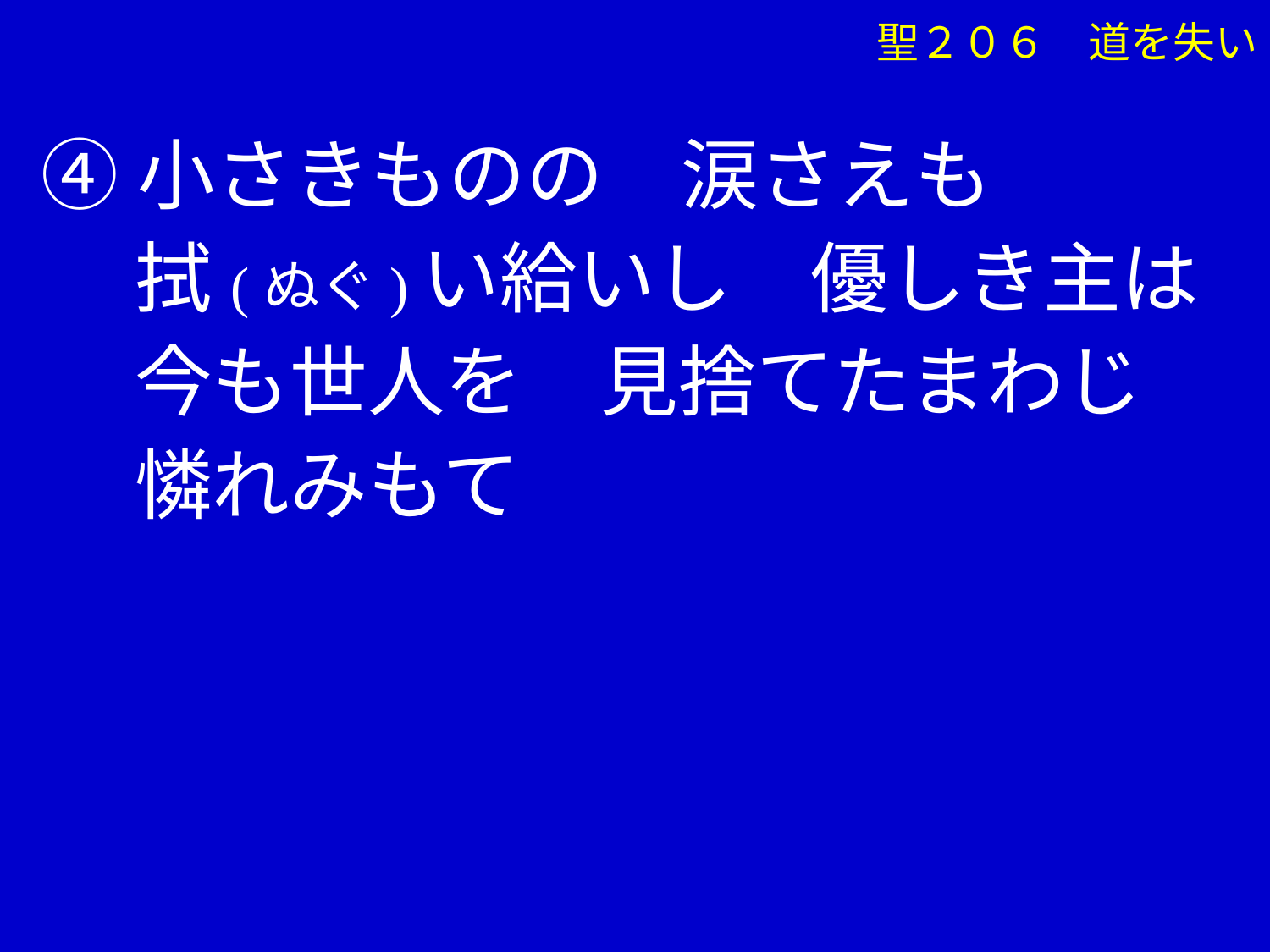

聖２０６　道を失い
  ④小さきものの　涙さえも
　  拭(ぬぐ)い給いし　優しき主は
　  今も世人を　見捨てたまわじ
　  憐れみもて